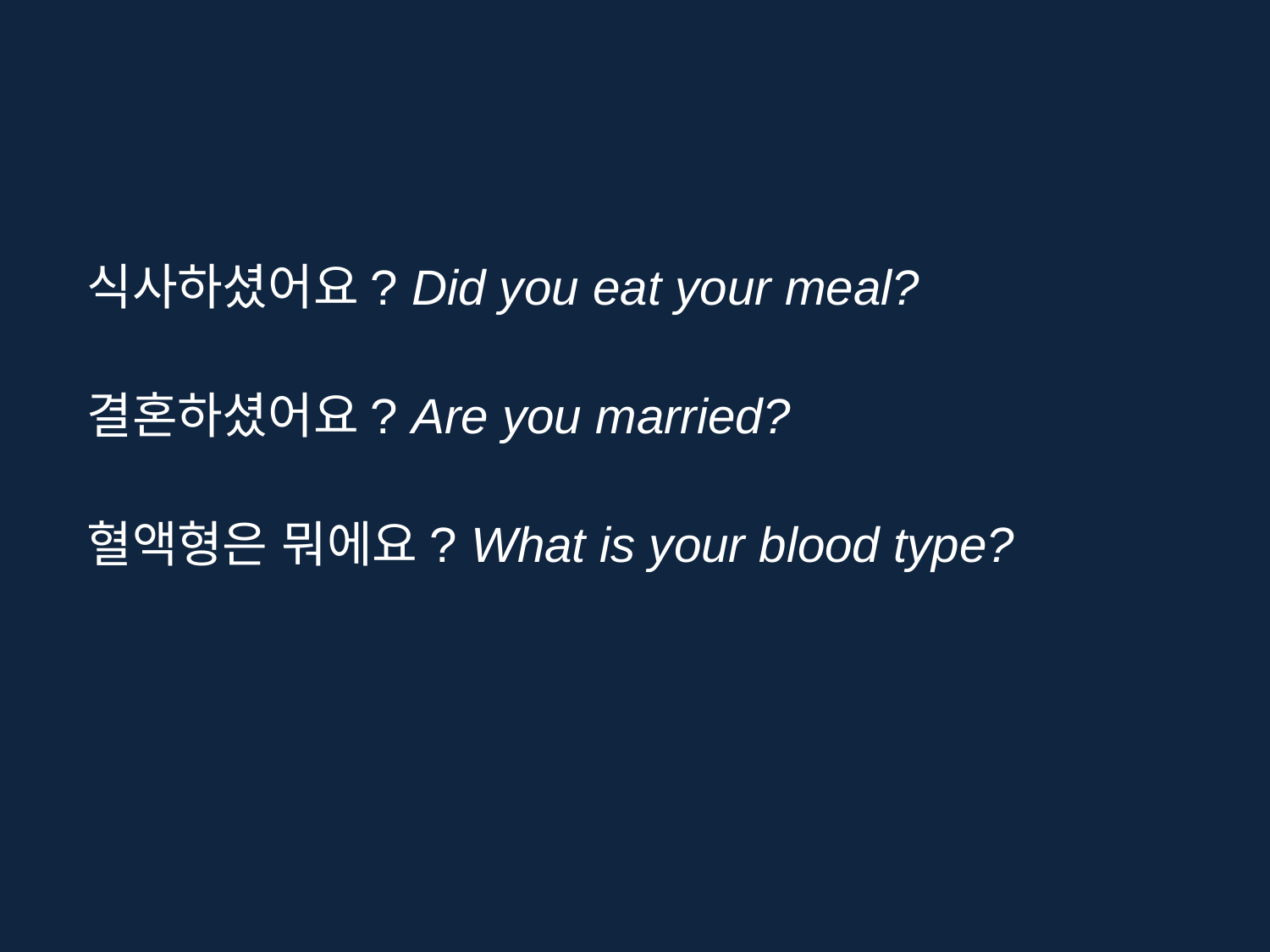

식사하셨어요? Did you eat your meal?
결혼하셨어요? Are you married?
혈액형은 뭐에요? What is your blood type?